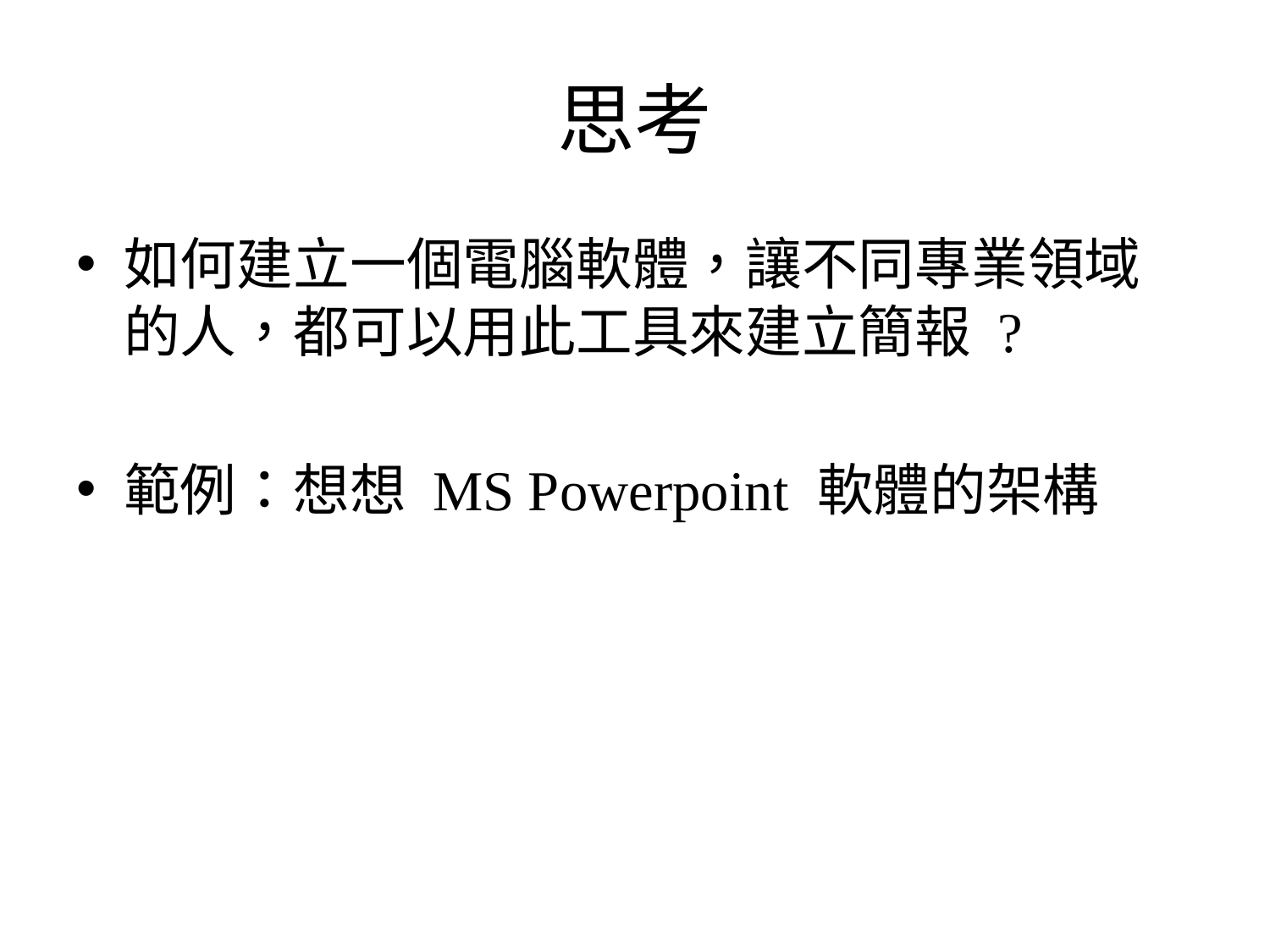

# 思考
如何建立一個電腦軟體，讓不同專業領域的人，都可以用此工具來建立簡報 ?

範例：想想 MS Powerpoint 軟體的架構